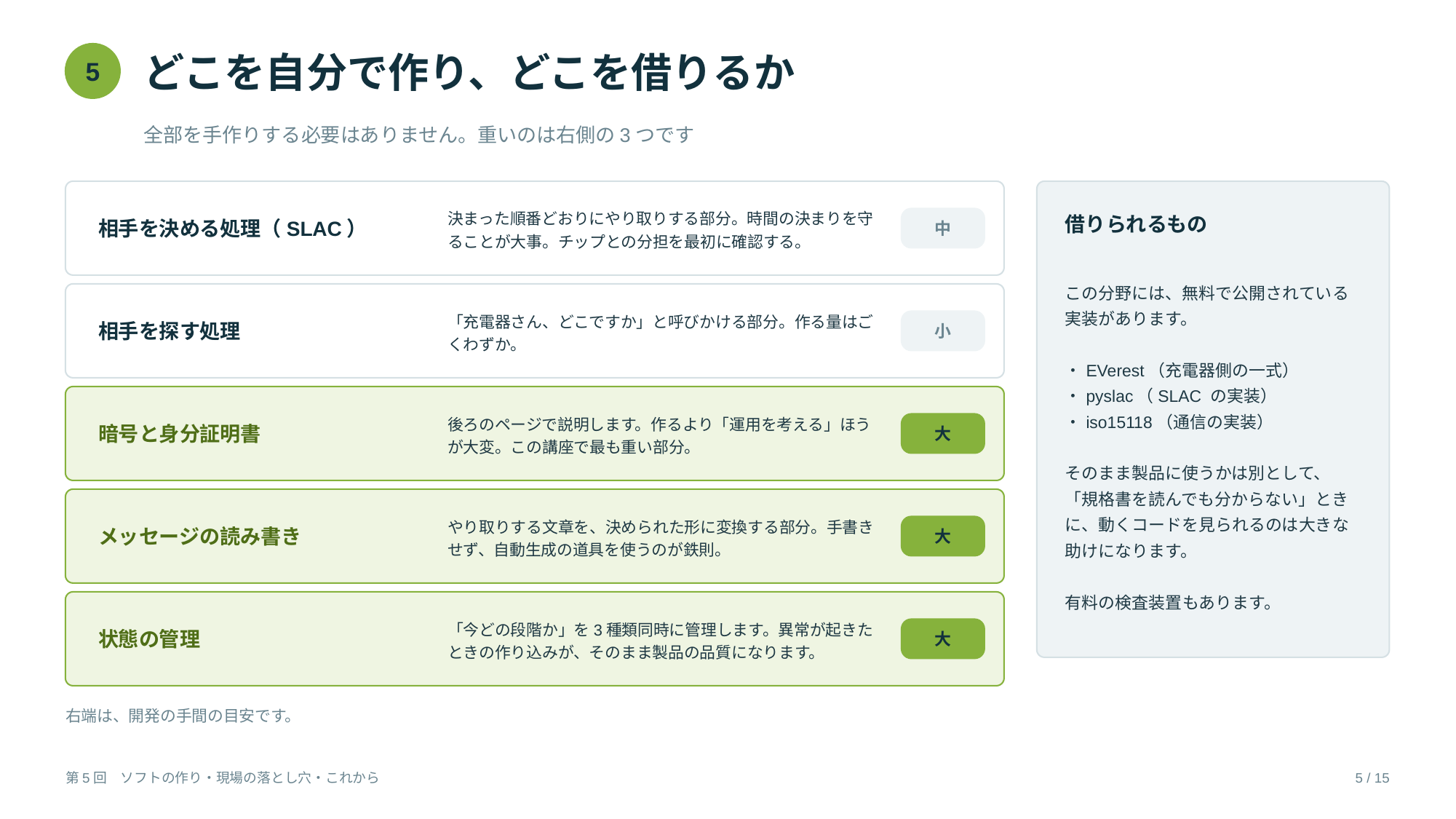

どこを自分で作り、どこを借りるか

5
全部を手作りする必要はありません。重いのは右側の3つです

相手を決める処理（SLAC）
決まった順番どおりにやり取りする部分。時間の決まりを守ることが大事。チップとの分担を最初に確認する。

借りられるもの

中
この分野には、無料で公開されている実装があります。

・EVerest（充電器側の一式）
・pyslac（SLAC の実装）
・iso15118（通信の実装）

そのまま製品に使うかは別として、「規格書を読んでも分からない」ときに、動くコードを見られるのは大きな助けになります。

有料の検査装置もあります。

相手を探す処理
「充電器さん、どこですか」と呼びかける部分。作る量はごくわずか。

小

暗号と身分証明書
後ろのページで説明します。作るより「運用を考える」ほうが大変。この講座で最も重い部分。

大

メッセージの読み書き
やり取りする文章を、決められた形に変換する部分。手書きせず、自動生成の道具を使うのが鉄則。

大

状態の管理
「今どの段階か」を3種類同時に管理します。異常が起きたときの作り込みが、そのまま製品の品質になります。

大
右端は、開発の手間の目安です。
第5回　ソフトの作り・現場の落とし穴・これから
5 / 15